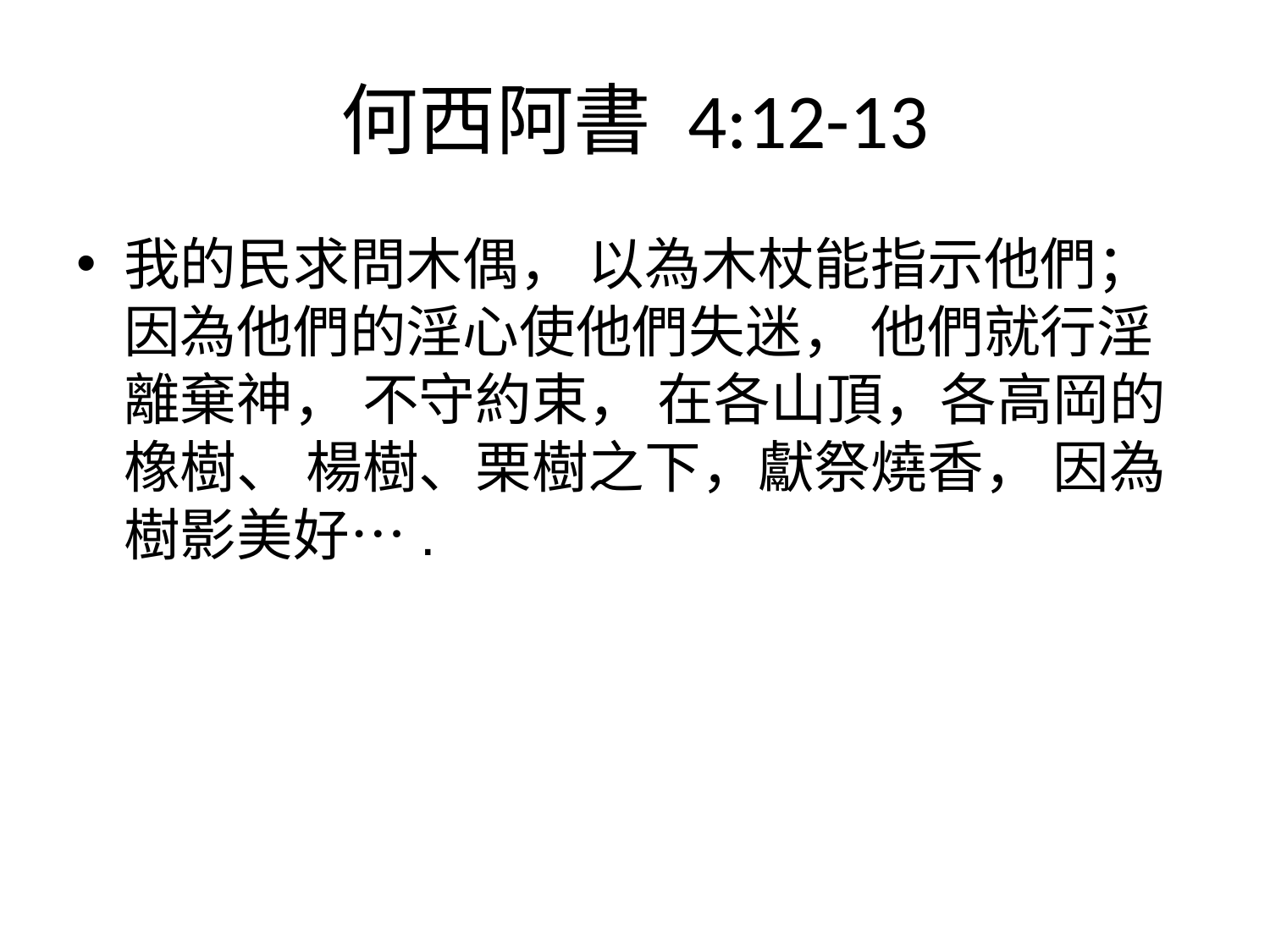

# 何西阿書‬ ‭4:12-13
我的民求問木偶， 以為木杖能指示他們； 因為他們的淫心使他們失迷， 他們就行淫離棄神， 不守約束， 在各山頂，各高岡的橡樹、 楊樹、栗樹之下，獻祭燒香， 因為樹影美好….